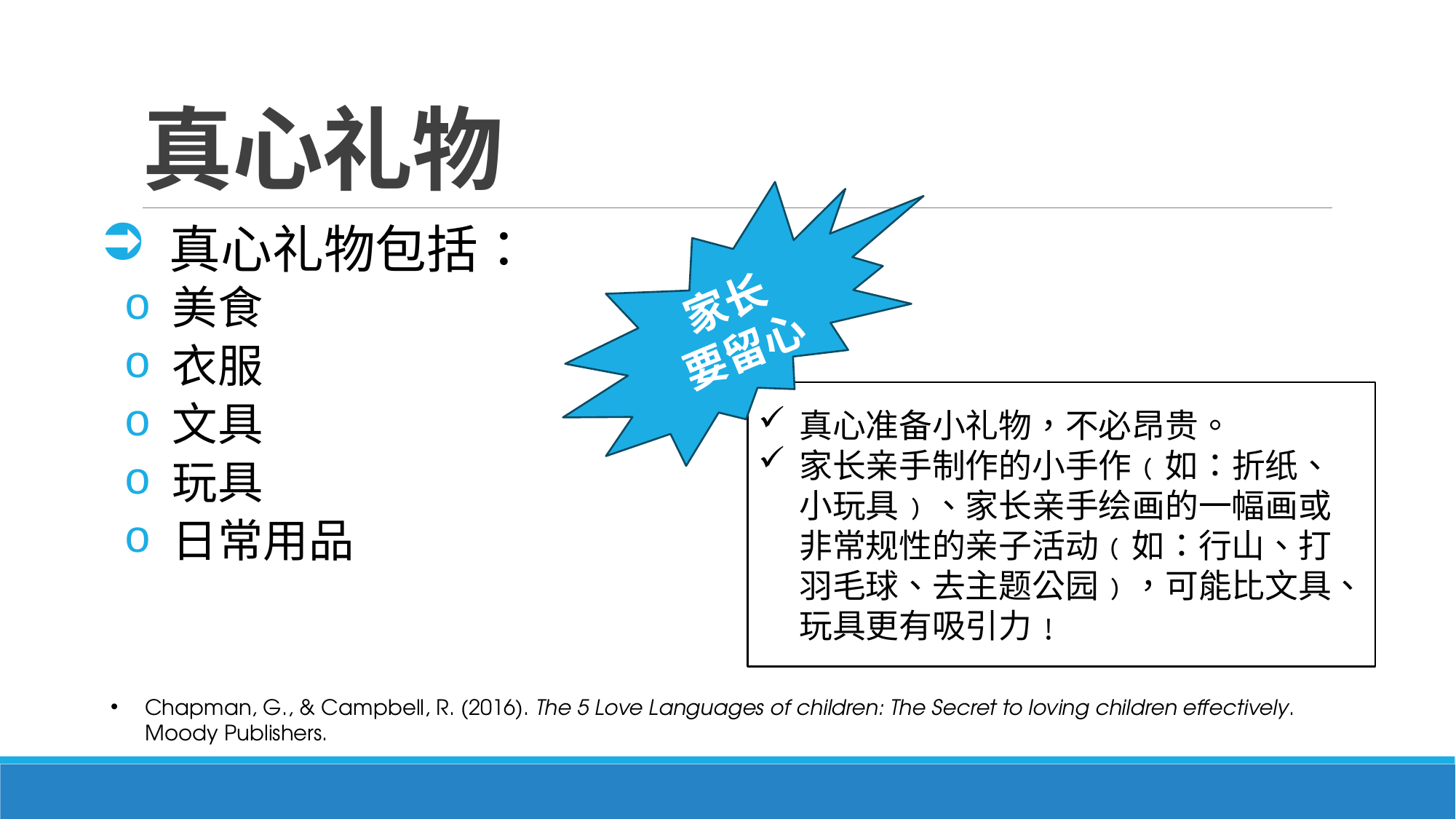

# 真心礼物
家长
要留心
真心准备小礼物，不必昂贵。
家长亲手制作的小手作﹙如：折纸、小玩具﹚、家长亲手绘画的一幅画或非常规性的亲子活动﹙如：行山、打羽毛球、去主题公园﹚，可能比文具、玩具更有吸引力﹗
 真心礼物包括：
 美食
 衣服
 文具
 玩具
 日常用品
Chapman, G., & Campbell, R. (2016). The 5 Love Languages of children: The Secret to loving children effectively. Moody Publishers.